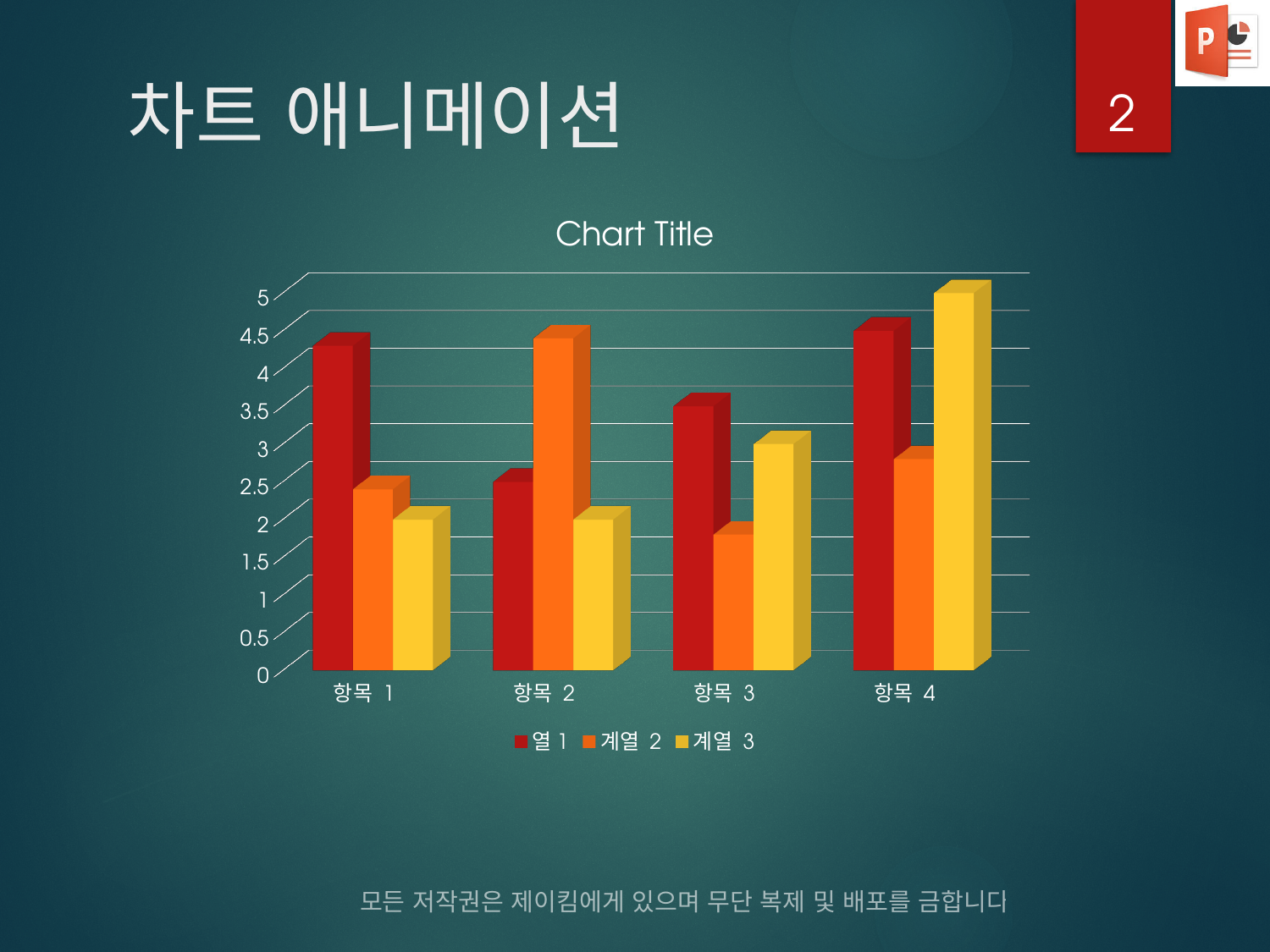

2
# 차트 애니메이션

[unsupported chart]

모든 저작권은 제이킴에게 있으며 무단 복제 및 배포를 금합니다